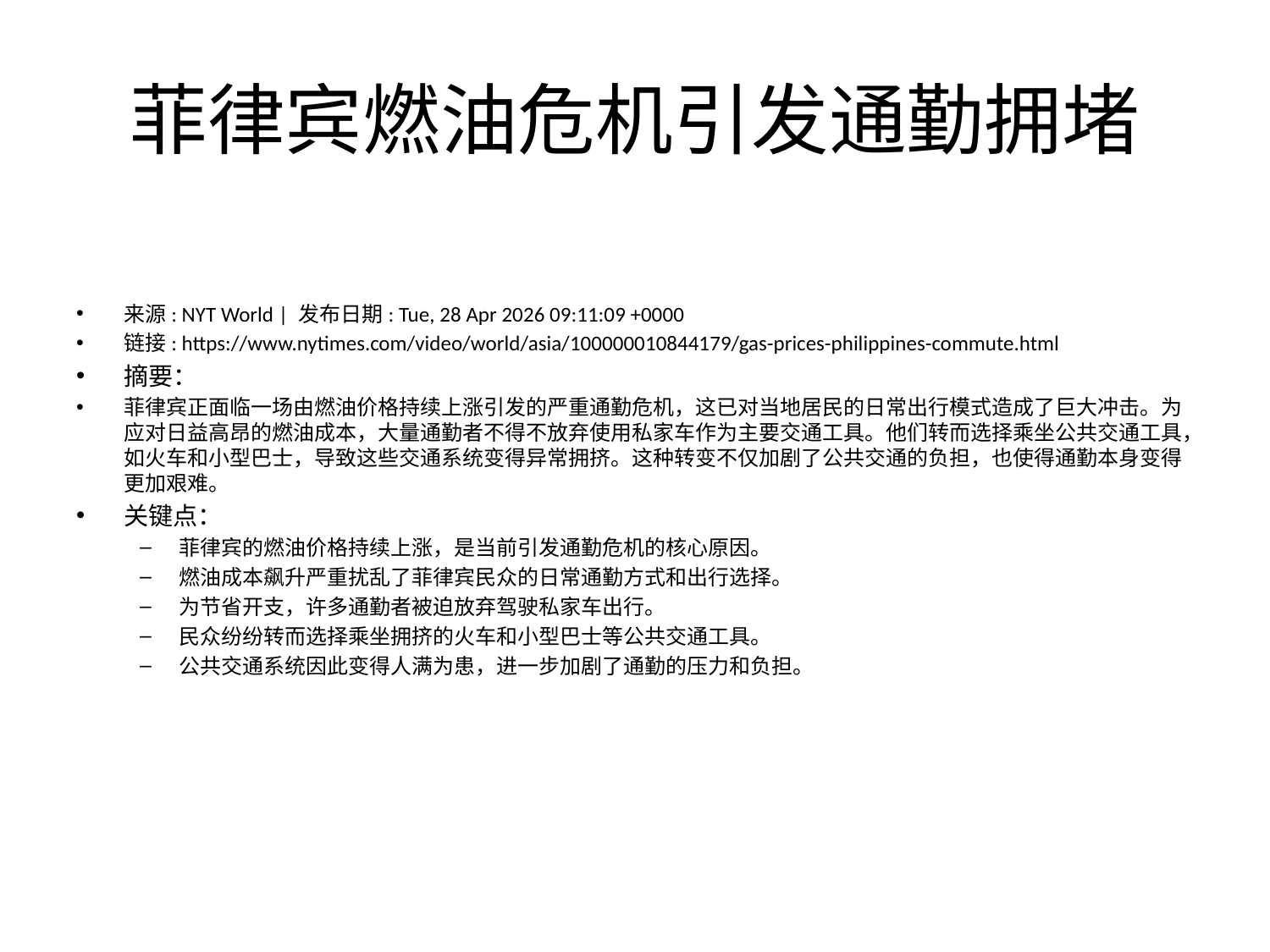

# 菲律宾燃油危机引发通勤拥堵

来源: NYT World | 发布日期: Tue, 28 Apr 2026 09:11:09 +0000
链接: https://www.nytimes.com/video/world/asia/100000010844179/gas-prices-philippines-commute.html
摘要：
菲律宾正面临一场由燃油价格持续上涨引发的严重通勤危机，这已对当地居民的日常出行模式造成了巨大冲击。为应对日益高昂的燃油成本，大量通勤者不得不放弃使用私家车作为主要交通工具。他们转而选择乘坐公共交通工具，如火车和小型巴士，导致这些交通系统变得异常拥挤。这种转变不仅加剧了公共交通的负担，也使得通勤本身变得更加艰难。
关键点：
菲律宾的燃油价格持续上涨，是当前引发通勤危机的核心原因。
燃油成本飙升严重扰乱了菲律宾民众的日常通勤方式和出行选择。
为节省开支，许多通勤者被迫放弃驾驶私家车出行。
民众纷纷转而选择乘坐拥挤的火车和小型巴士等公共交通工具。
公共交通系统因此变得人满为患，进一步加剧了通勤的压力和负担。